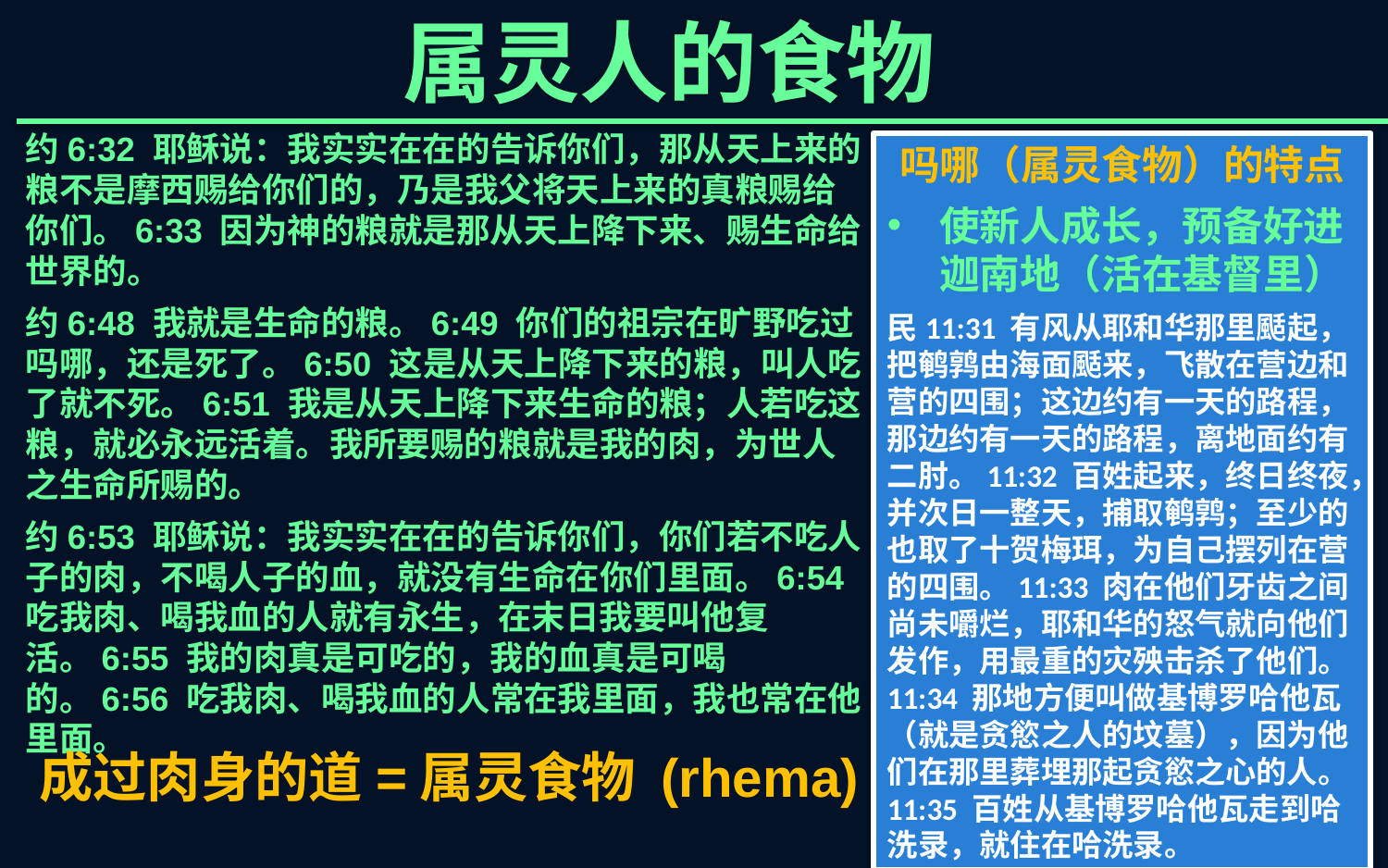

属灵人的食物
约6:32 耶稣说：我实实在在的告诉你们，那从天上来的粮不是摩西赐给你们的，乃是我父将天上来的真粮赐给你们。6:33 因为神的粮就是那从天上降下来、赐生命给世界的。
约6:48 我就是生命的粮。6:49 你们的祖宗在旷野吃过吗哪，还是死了。6:50 这是从天上降下来的粮，叫人吃了就不死。6:51 我是从天上降下来生命的粮；人若吃这粮，就必永远活着。我所要赐的粮就是我的肉，为世人之生命所赐的。
约6:53 耶稣说：我实实在在的告诉你们，你们若不吃人子的肉，不喝人子的血，就没有生命在你们里面。6:54 吃我肉、喝我血的人就有永生，在末日我要叫他复活。6:55 我的肉真是可吃的，我的血真是可喝的。6:56 吃我肉、喝我血的人常在我里面，我也常在他里面。
吗哪（属灵食物）的特点
使新人成长，预备好进迦南地（活在基督里）
民11:31 有风从耶和华那里颳起，把鹌鹑由海面颳来，飞散在营边和营的四围；这边约有一天的路程，那边约有一天的路程，离地面约有二肘。11:32 百姓起来，终日终夜，并次日一整天，捕取鹌鹑；至少的也取了十贺梅珥，为自己摆列在营的四围。11:33 肉在他们牙齿之间尚未嚼烂，耶和华的怒气就向他们发作，用最重的灾殃击杀了他们。11:34 那地方便叫做基博罗哈他瓦（就是贪慾之人的坟墓），因为他们在那里葬埋那起贪慾之心的人。11:35 百姓从基博罗哈他瓦走到哈洗录，就住在哈洗录。
成过肉身的道=属灵食物 (rhema)